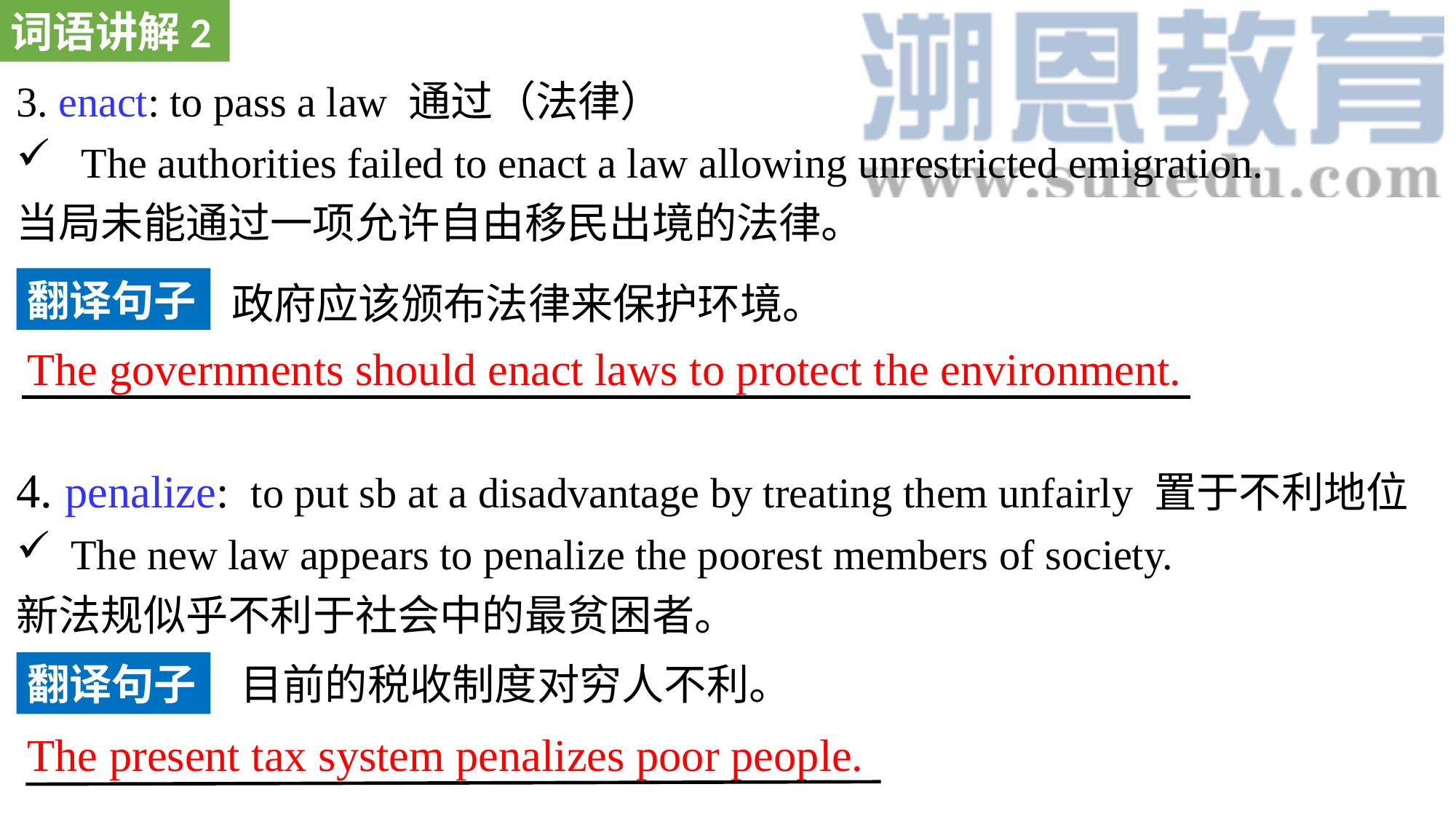

词语讲解2
3. enact: to pass a law 通过（法律）
 The authorities failed to enact a law allowing unrestricted emigration.
当局未能通过一项允许自由移民出境的法律。

4. penalize:  to put sb at a disadvantage by treating them unfairly 置于不利地位
The new law appears to penalize the poorest members of society.
新法规似乎不利于社会中的最贫困者。
翻译句子
政府应该颁布法律来保护环境。
The governments should enact laws to protect the environment.
目前的税收制度对穷人不利。
翻译句子

The present tax system penalizes poor people.